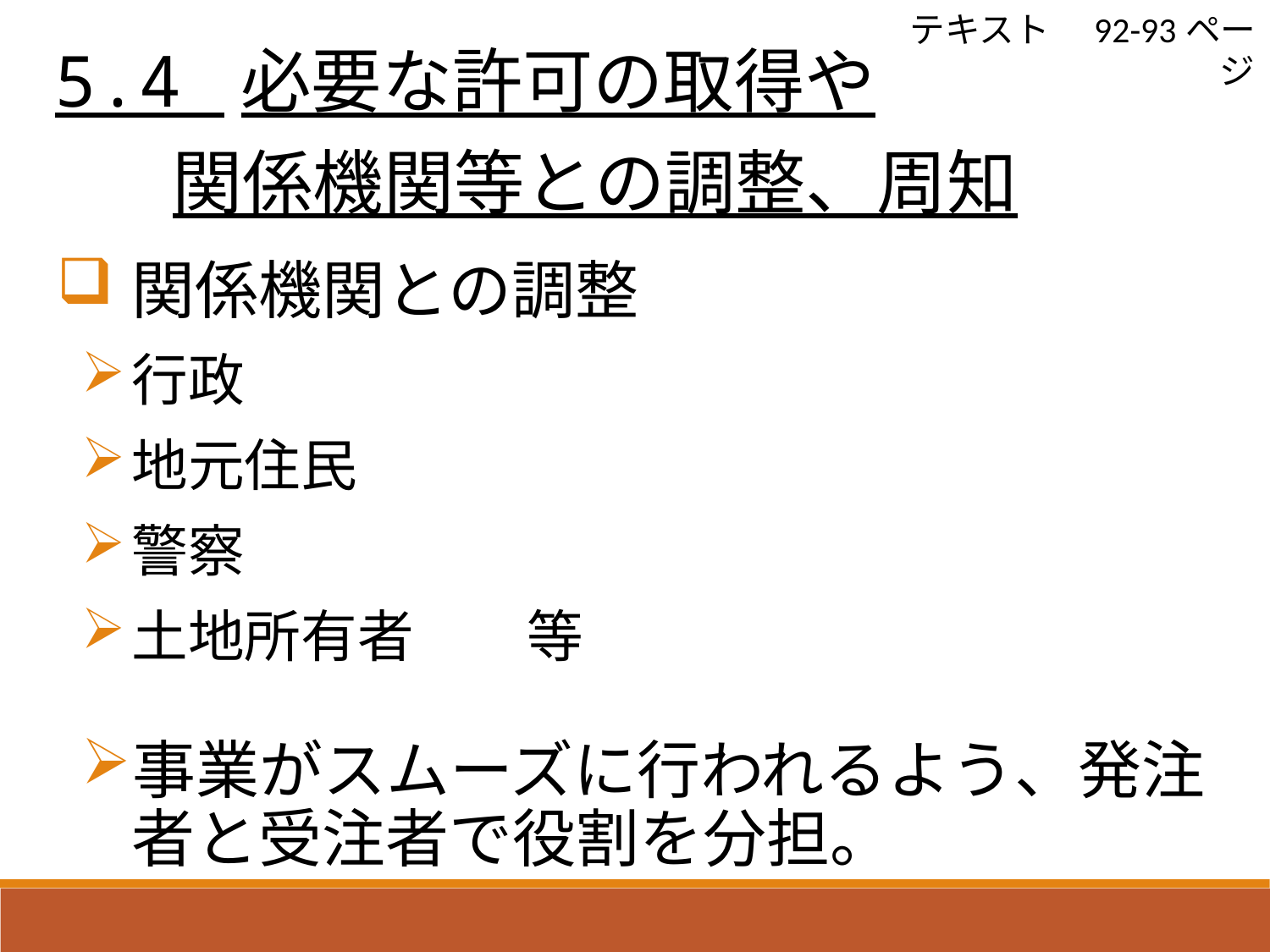

5.4 必要な許可の取得や
         関係機関等との調整、周知
テキスト　92-93ページ
関係機関との調整
行政
地元住民
警察
土地所有者　　等

事業がスムーズに行われるよう、発注者と受注者で役割を分担。